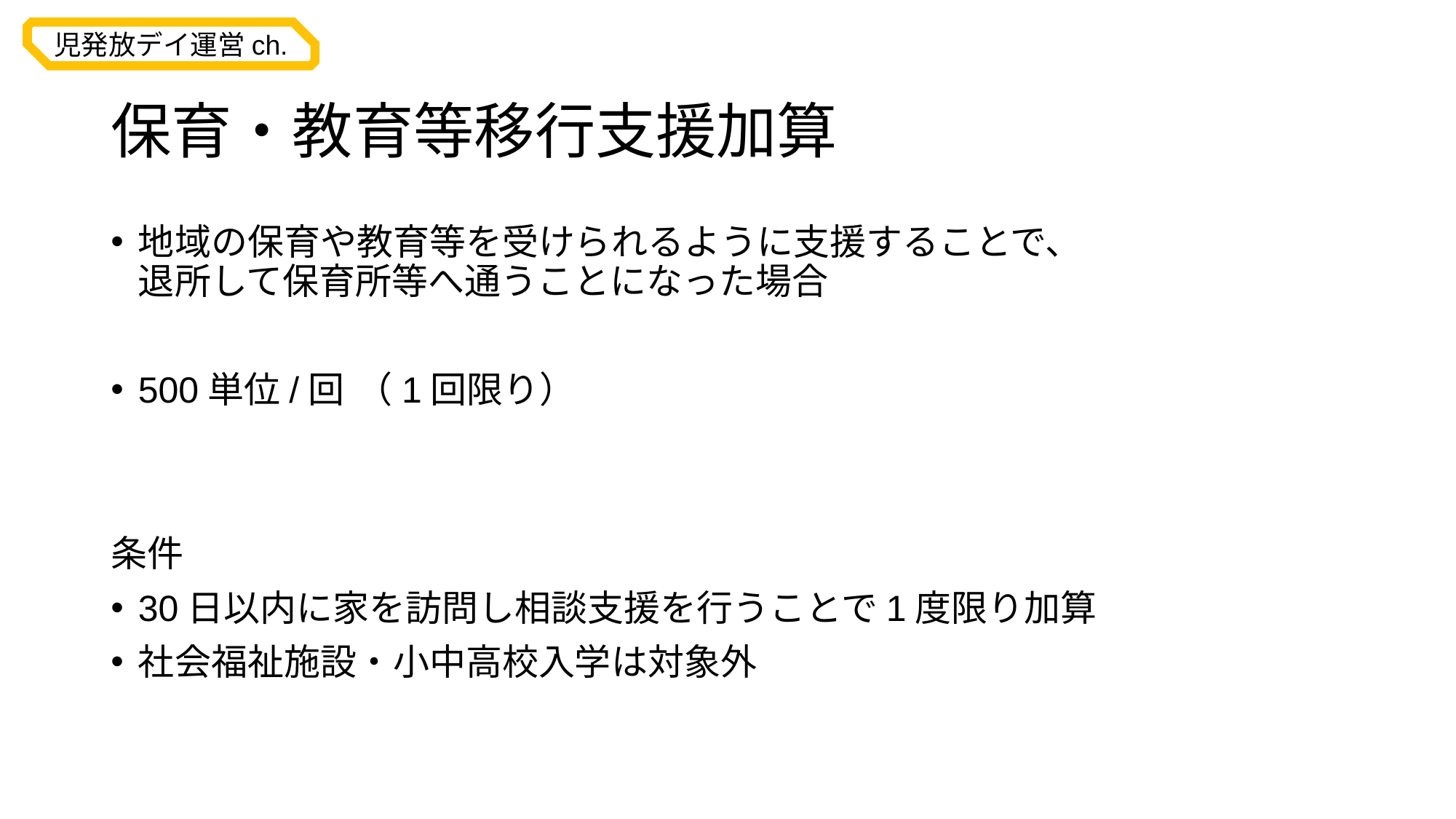

# 保育・教育等移行支援加算
地域の保育や教育等を受けられるように支援することで、
退所して保育所等へ通うことになった場合

500単位/回	（1回限り）

条件
30日以内に家を訪問し相談支援を行うことで1度限り加算
社会福祉施設・小中高校入学は対象外